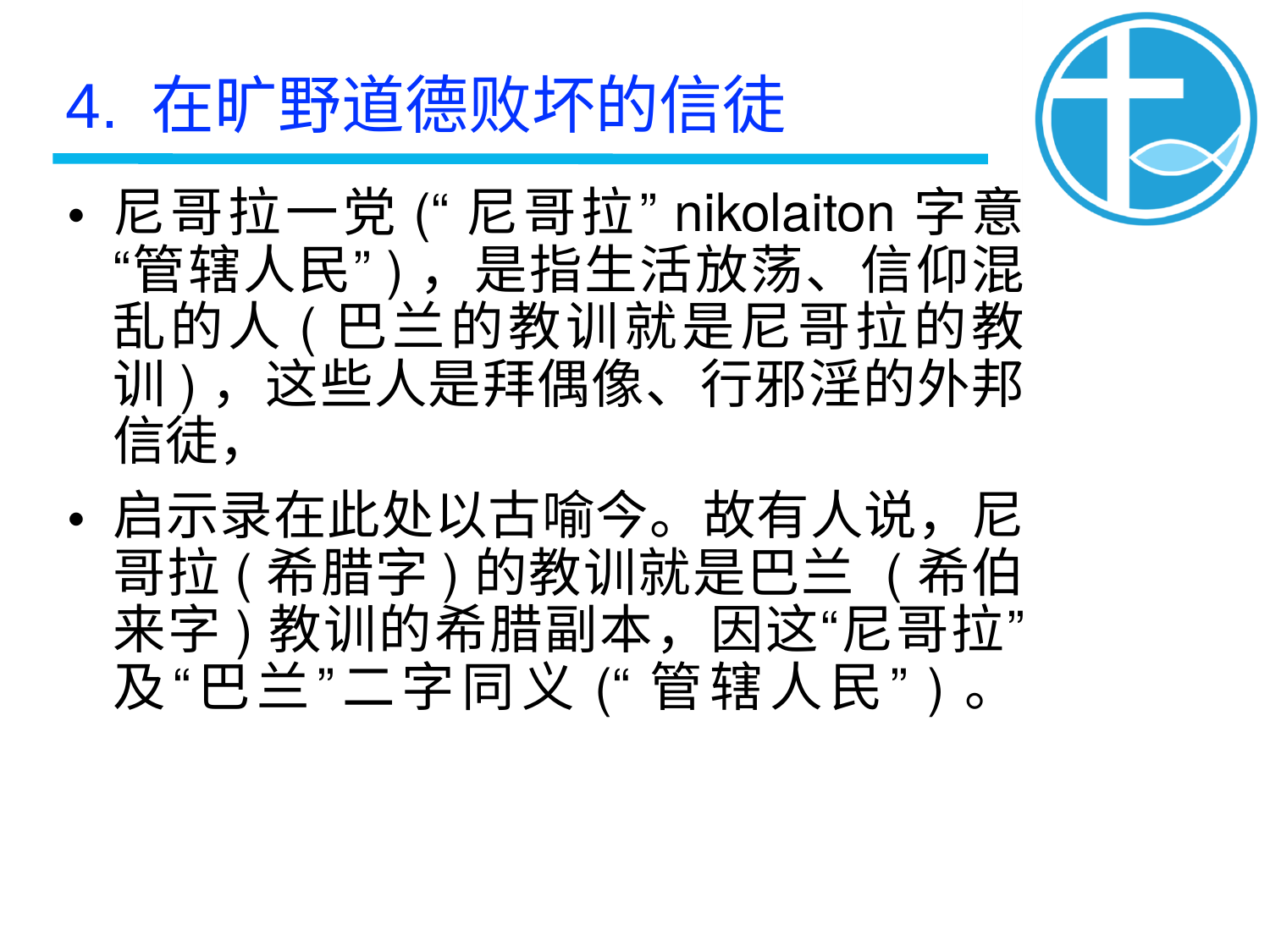

4. 在旷野道德败坏的信徒
尼哥拉一党(“尼哥拉”nikolaiton字意“管辖人民”)，是指生活放荡、信仰混乱的人(巴兰的教训就是尼哥拉的教训)，这些人是拜偶像、行邪淫的外邦信徒，
启示录在此处以古喻今。故有人说，尼哥拉(希腊字)的教训就是巴兰 (希伯来字)教训的希腊副本，因这“尼哥拉”及“巴兰”二字同义(“管辖人民”)。